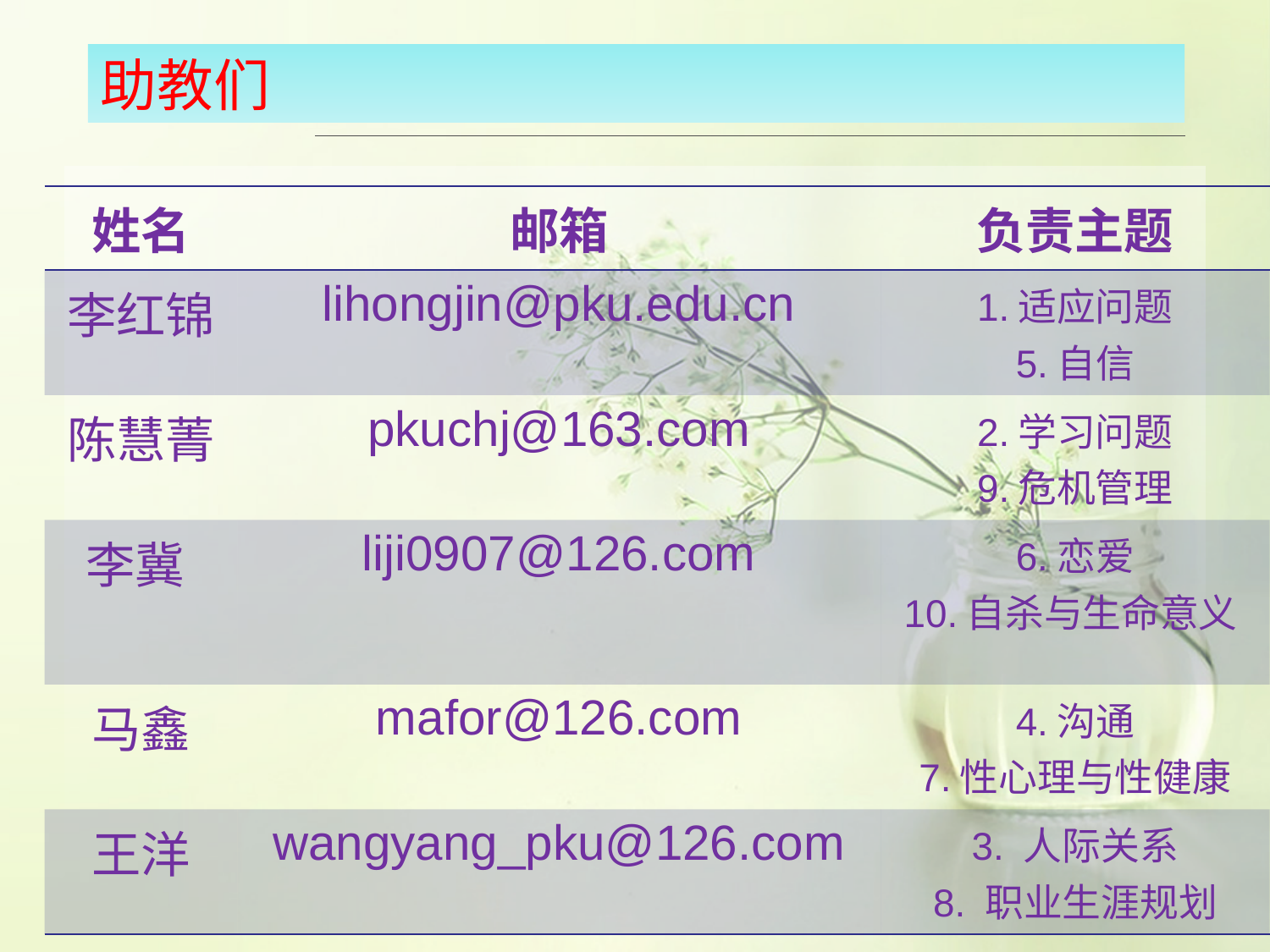

# 助教们
| 姓名 | 邮箱 | 负责主题 |
| --- | --- | --- |
| 李红锦 | lihongjin@pku.edu.cn | 1.适应问题 5.自信 |
| 陈慧菁 | pkuchj@163.com | 2.学习问题 9.危机管理 |
| 李冀 | liji0907@126.com | 6.恋爱 10.自杀与生命意义 |
| 马鑫 | mafor@126.com | 4.沟通 7.性心理与性健康 |
| 王洋 | wangyang\_pku@126.com | 3. 人际关系 8. 职业生涯规划 |